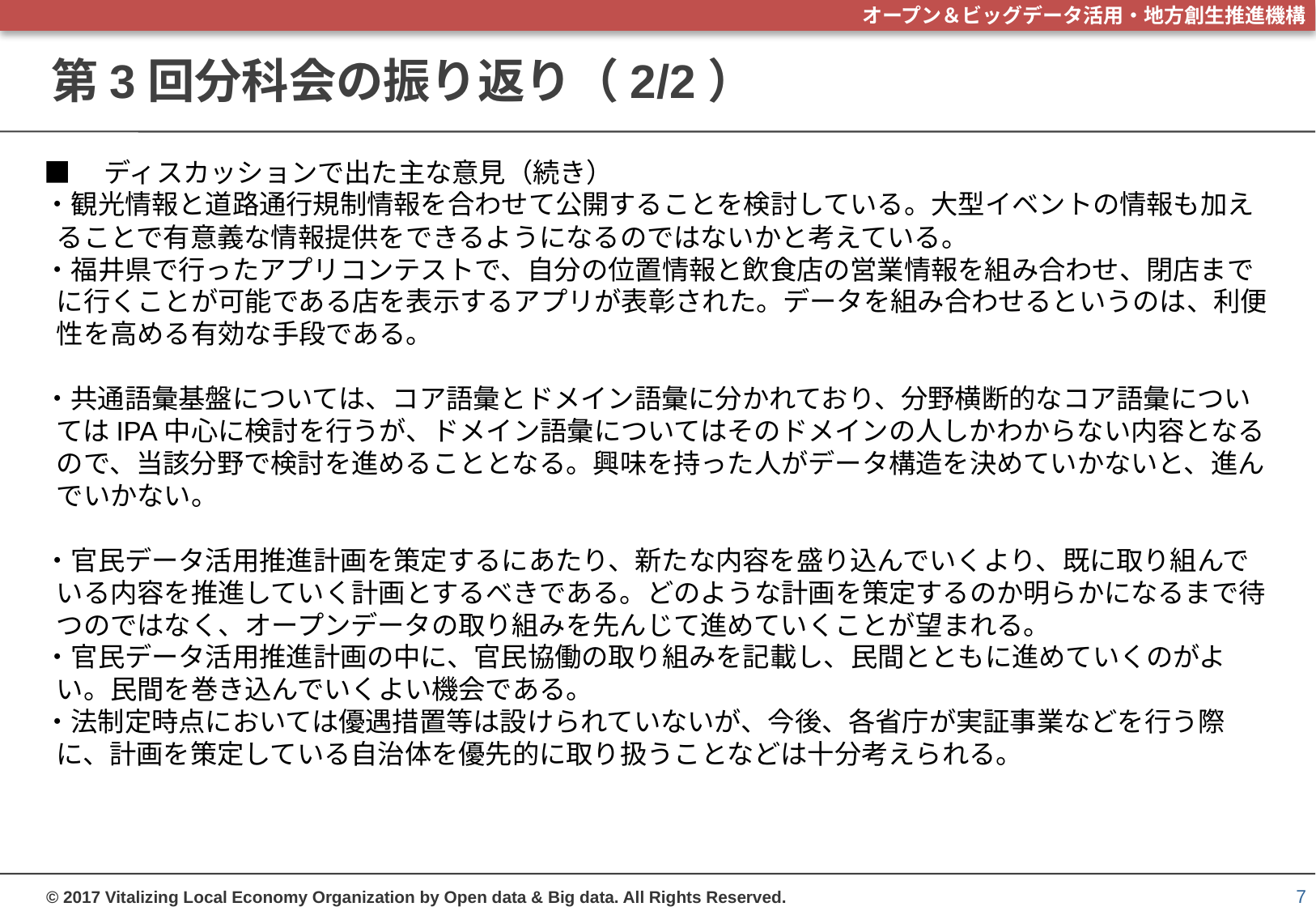

# 第3回分科会の振り返り（2/2）
■　ディスカッションで出た主な意見（続き）
・観光情報と道路通行規制情報を合わせて公開することを検討している。大型イベントの情報も加えることで有意義な情報提供をできるようになるのではないかと考えている。
・福井県で行ったアプリコンテストで、自分の位置情報と飲食店の営業情報を組み合わせ、閉店までに行くことが可能である店を表示するアプリが表彰された。データを組み合わせるというのは、利便性を高める有効な手段である。

・共通語彙基盤については、コア語彙とドメイン語彙に分かれており、分野横断的なコア語彙についてはIPA中心に検討を行うが、ドメイン語彙についてはそのドメインの人しかわからない内容となるので、当該分野で検討を進めることとなる。興味を持った人がデータ構造を決めていかないと、進んでいかない。

・官民データ活用推進計画を策定するにあたり、新たな内容を盛り込んでいくより、既に取り組んでいる内容を推進していく計画とするべきである。どのような計画を策定するのか明らかになるまで待つのではなく、オープンデータの取り組みを先んじて進めていくことが望まれる。
・官民データ活用推進計画の中に、官民協働の取り組みを記載し、民間とともに進めていくのがよい。民間を巻き込んでいくよい機会である。
・法制定時点においては優遇措置等は設けられていないが、今後、各省庁が実証事業などを行う際に、計画を策定している自治体を優先的に取り扱うことなどは十分考えられる。

7